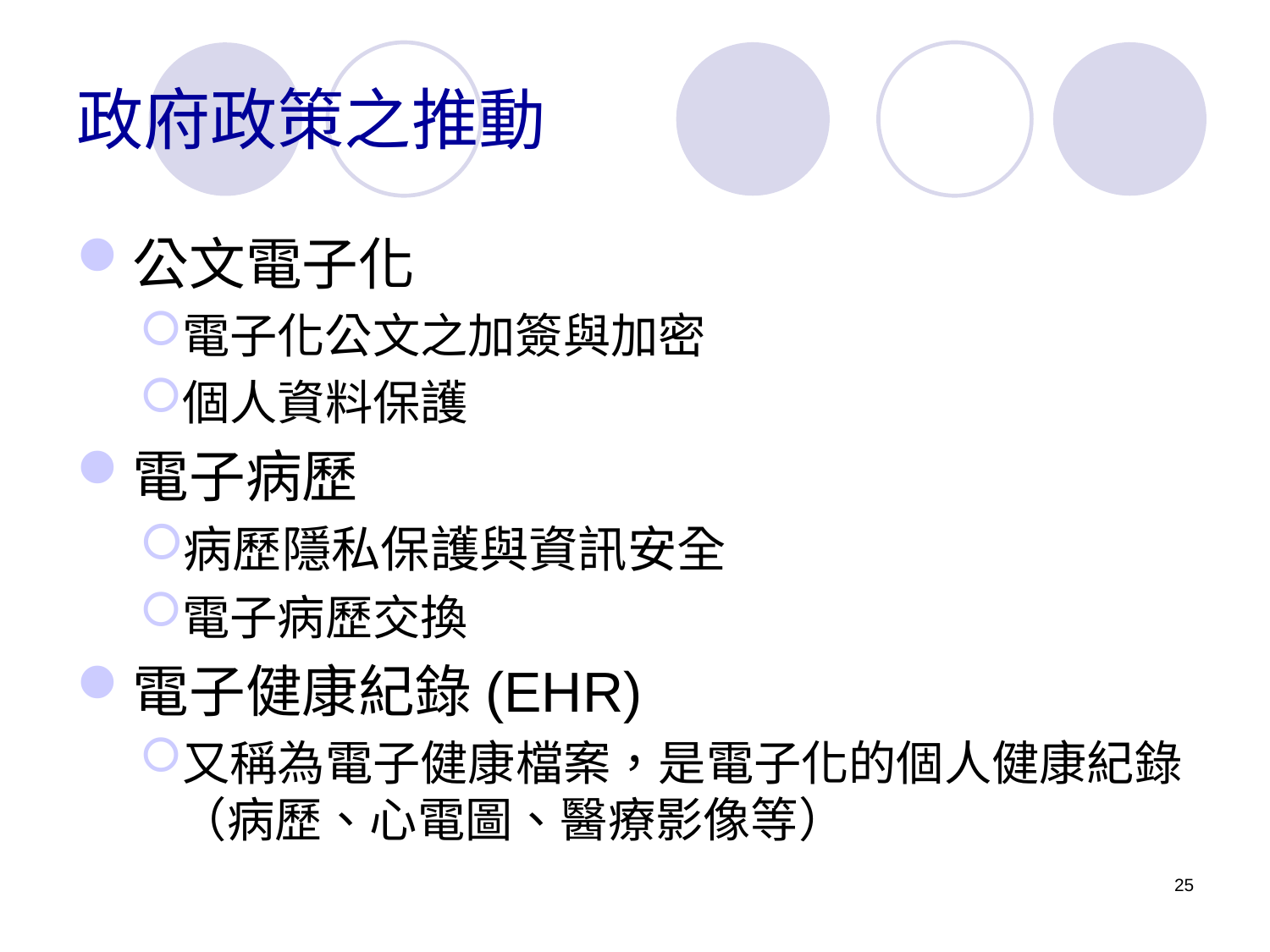

# 政府政策之推動
公文電子化
電子化公文之加簽與加密
個人資料保護
電子病歷
病歷隱私保護與資訊安全
電子病歷交換
電子健康紀錄(EHR)
又稱為電子健康檔案，是電子化的個人健康紀錄（病歷、心電圖、醫療影像等）
25